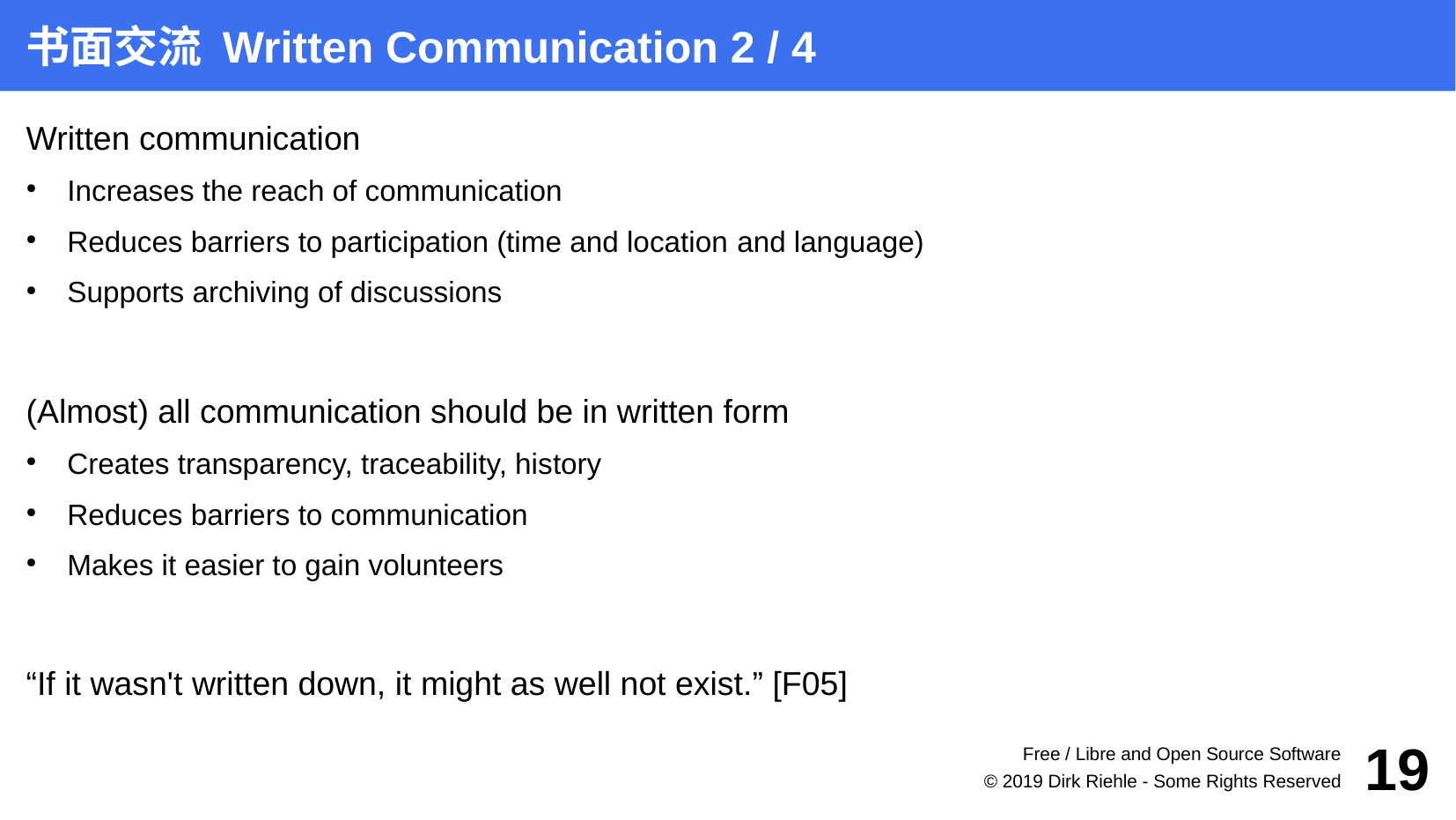

书面交流 Written Communication 2 / 4
Written communication
Increases the reach of communication
Reduces barriers to participation (time and location and language)
Supports archiving of discussions

(Almost) all communication should be in written form
Creates transparency, traceability, history
Reduces barriers to communication
Makes it easier to gain volunteers

“If it wasn't written down, it might as well not exist.” [F05]
Free / Libre and Open Source Software
19
© 2019 Dirk Riehle - Some Rights Reserved